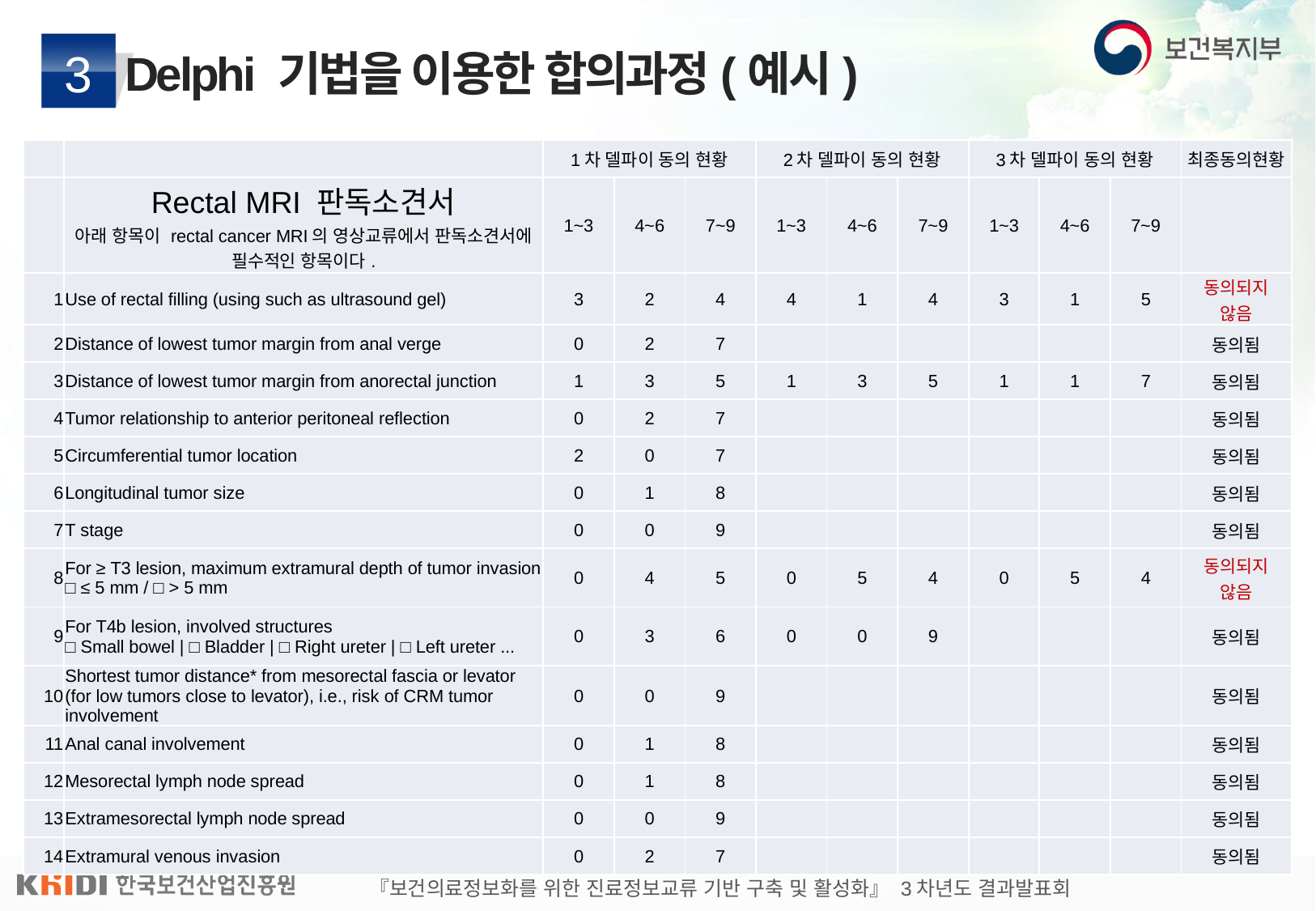

# Delphi 기법을 이용한 합의과정(예시)
3
|  |  | 1차 델파이 동의 현황 |  |  | 2차 델파이 동의 현황 |  |  | 3차 델파이 동의 현황 |  |  | 최종동의현황 |
| --- | --- | --- | --- | --- | --- | --- | --- | --- | --- | --- | --- |
|  | Rectal MRI 판독소견서 아래 항목이 rectal cancer MRI의 영상교류에서 판독소견서에 필수적인 항목이다. | 1~3 | 4~6 | 7~9 | 1~3 | 4~6 | 7~9 | 1~3 | 4~6 | 7~9 |  |
| 1 | Use of rectal filling (using such as ultrasound gel) | 3 | 2 | 4 | 4 | 1 | 4 | 3 | 1 | 5 | 동의되지 않음 |
| 2 | Distance of lowest tumor margin from anal verge | 0 | 2 | 7 |  |  |  |  |  |  | 동의됨 |
| 3 | Distance of lowest tumor margin from anorectal junction | 1 | 3 | 5 | 1 | 3 | 5 | 1 | 1 | 7 | 동의됨 |
| 4 | Tumor relationship to anterior peritoneal reflection | 0 | 2 | 7 |  |  |  |  |  |  | 동의됨 |
| 5 | Circumferential tumor location | 2 | 0 | 7 |  |  |  |  |  |  | 동의됨 |
| 6 | Longitudinal tumor size | 0 | 1 | 8 |  |  |  |  |  |  | 동의됨 |
| 7 | T stage | 0 | 0 | 9 |  |  |  |  |  |  | 동의됨 |
| 8 | For ≥ T3 lesion, maximum extramural depth of tumor invasion □ ≤ 5 mm / □ > 5 mm | 0 | 4 | 5 | 0 | 5 | 4 | 0 | 5 | 4 | 동의되지 않음 |
| 9 | For T4b lesion, involved structures □ Small bowel | □ Bladder | □ Right ureter | □ Left ureter ... | 0 | 3 | 6 | 0 | 0 | 9 |  |  |  | 동의됨 |
| 10 | Shortest tumor distance\* from mesorectal fascia or levator (for low tumors close to levator), i.e., risk of CRM tumor involvement | 0 | 0 | 9 |  |  |  |  |  |  | 동의됨 |
| 11 | Anal canal involvement | 0 | 1 | 8 |  |  |  |  |  |  | 동의됨 |
| 12 | Mesorectal lymph node spread | 0 | 1 | 8 |  |  |  |  |  |  | 동의됨 |
| 13 | Extramesorectal lymph node spread | 0 | 0 | 9 |  |  |  |  |  |  | 동의됨 |
| 14 | Extramural venous invasion | 0 | 2 | 7 |  |  |  |  |  |  | 동의됨 |